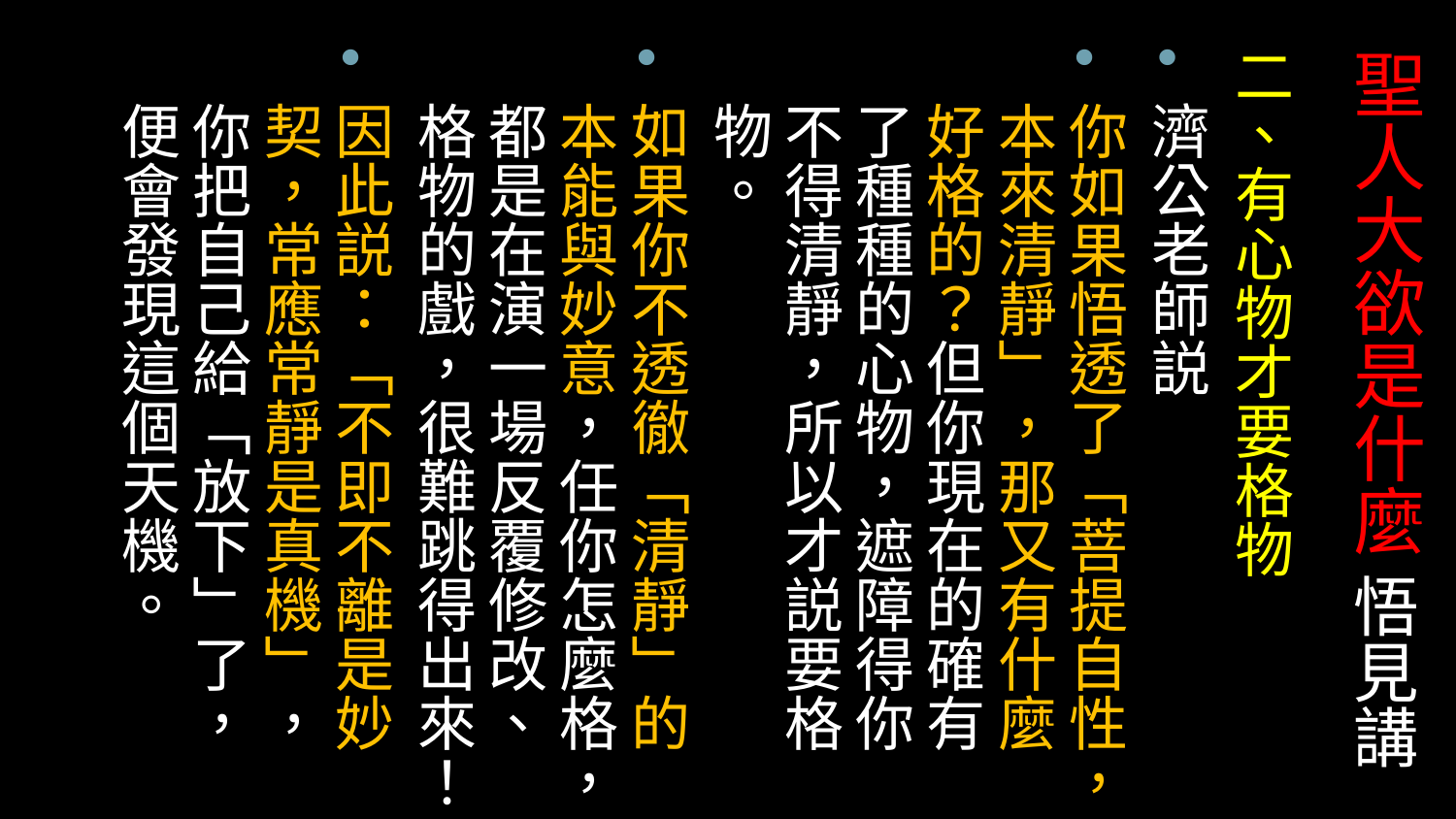

# 聖人大欲是什麼 悟見講
二、有心物才要格物
濟公老師説
你如果悟透了「菩提自性，本來清靜」，那又有什麼好格的？但你現在的確有了種種的心物，遮障得你不得清靜，所以才説要格物。
如果你不透徹「清靜」的本能與妙意，任你怎麼格，都是在演一場反覆修改、格物的戲，很難跳得出來！
因此説：「不即不離是妙契，常應常靜是真機」，你把自己給「放下」了，便會發現這個天機。